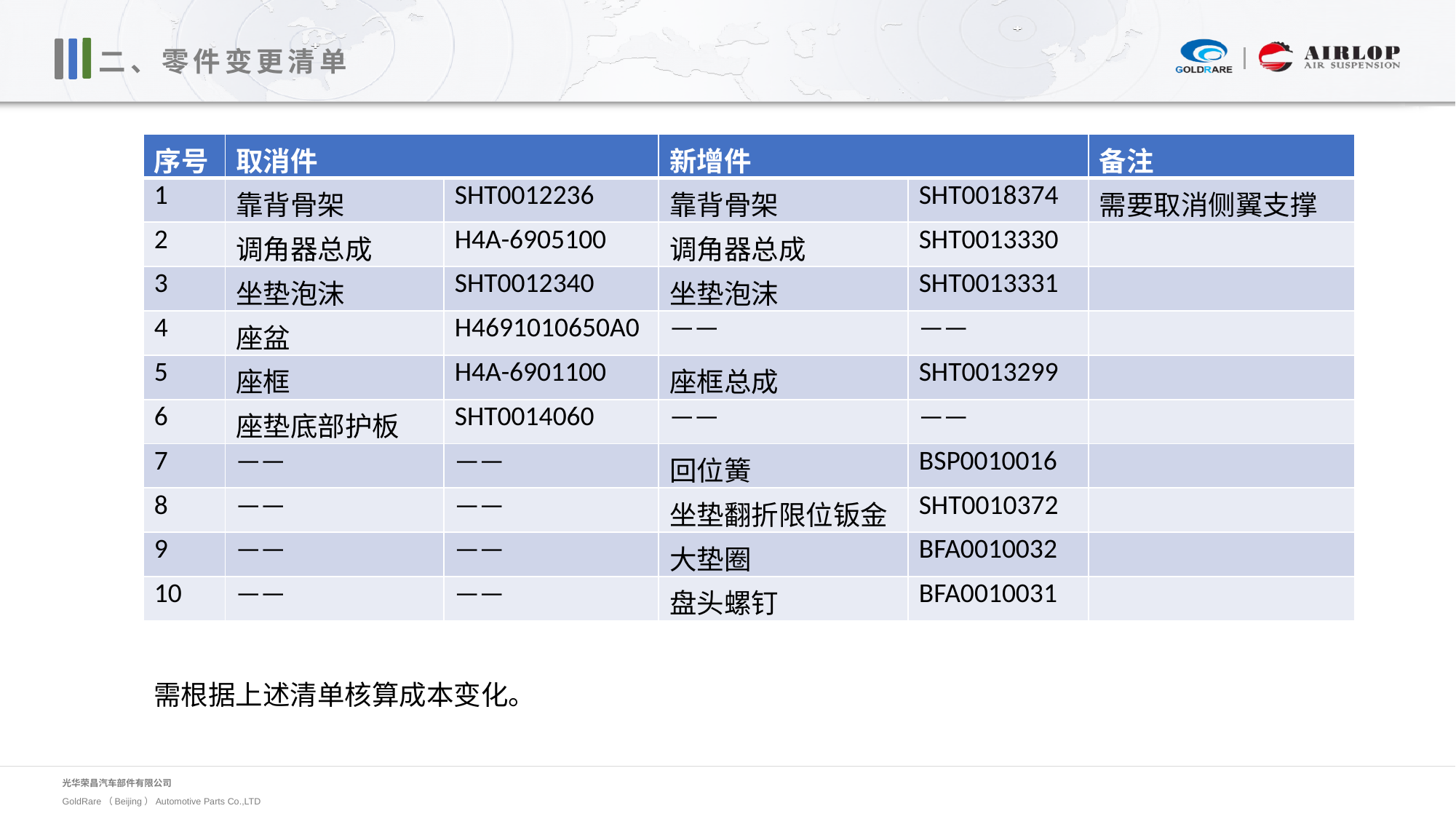

二、零件变更清单
| 序号 | 取消件 |  | 新增件 |  | 备注 |
| --- | --- | --- | --- | --- | --- |
| 1 | 靠背骨架 | SHT0012236 | 靠背骨架 | SHT0018374 | 需要取消侧翼支撑 |
| 2 | 调角器总成 | H4A-6905100 | 调角器总成 | SHT0013330 |  |
| 3 | 坐垫泡沫 | SHT0012340 | 坐垫泡沫 | SHT0013331 |  |
| 4 | 座盆 | H4691010650A0 | —— | —— |  |
| 5 | 座框 | H4A-6901100 | 座框总成 | SHT0013299 |  |
| 6 | 座垫底部护板 | SHT0014060 | —— | —— |  |
| 7 | —— | —— | 回位簧 | BSP0010016 |  |
| 8 | —— | —— | 坐垫翻折限位钣金 | SHT0010372 |  |
| 9 | —— | —— | 大垫圈 | BFA0010032 |  |
| 10 | —— | —— | 盘头螺钉 | BFA0010031 |  |
需根据上述清单核算成本变化。